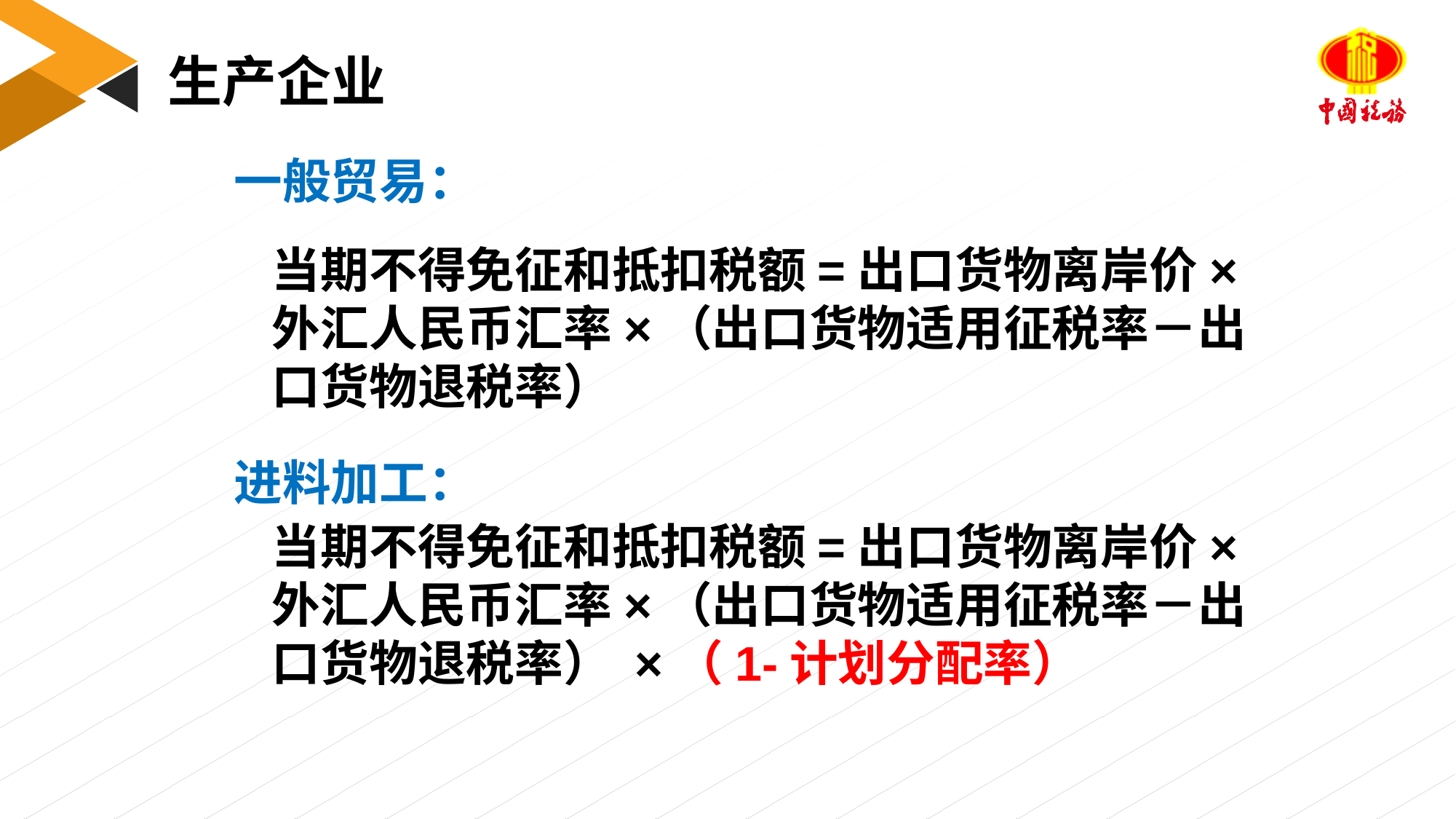

生产企业
一般贸易：
当期不得免征和抵扣税额=出口货物离岸价×外汇人民币汇率×（出口货物适用征税率－出口货物退税率）
进料加工：

当期不得免征和抵扣税额=出口货物离岸价×外汇人民币汇率×（出口货物适用征税率－出口货物退税率） ×（1-计划分配率）